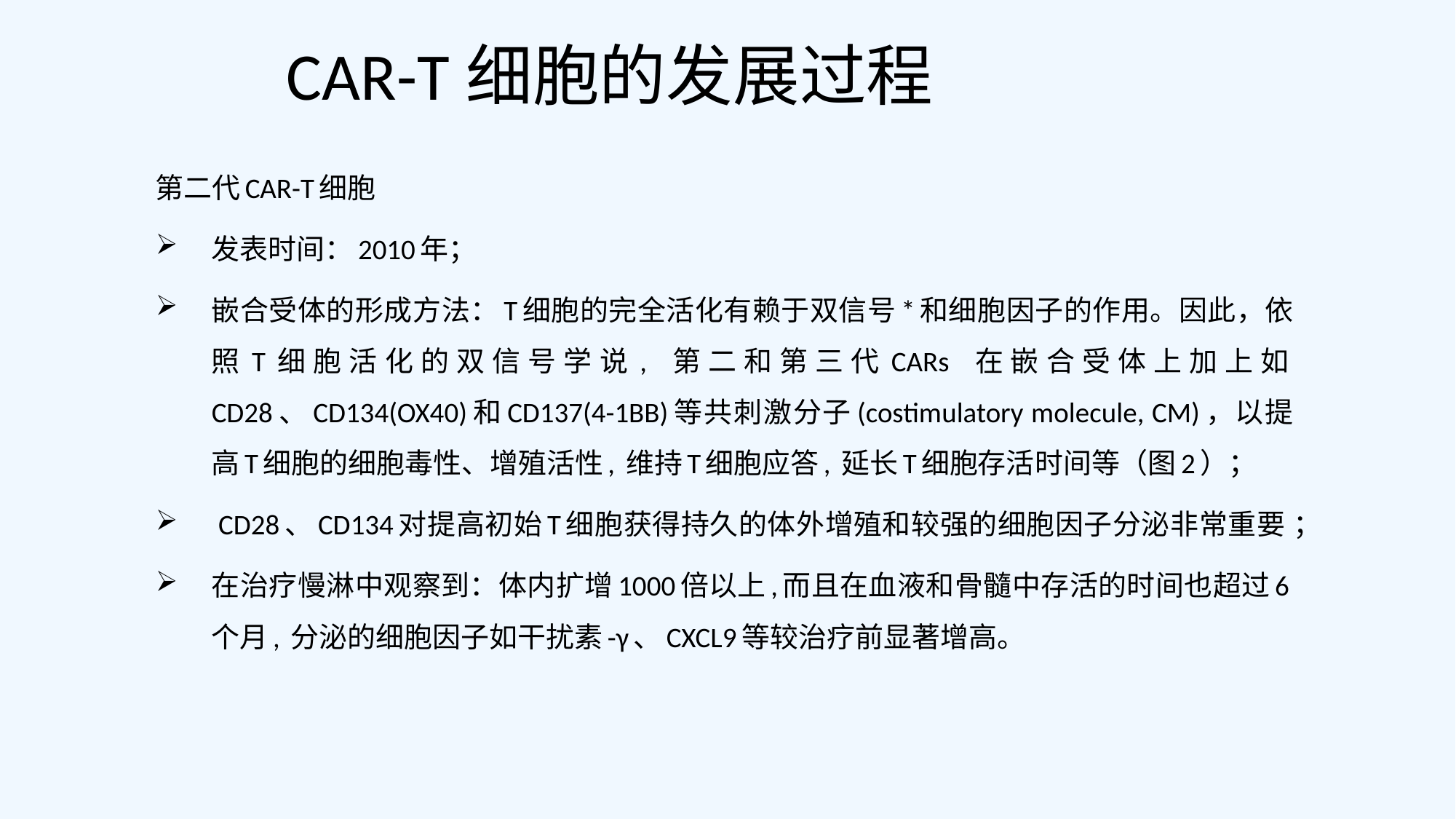

# CAR-T细胞的发展过程
第二代CAR-T细胞
发表时间：2010年；
嵌合受体的形成方法：T细胞的完全活化有赖于双信号*和细胞因子的作用。因此，依照T细胞活化的双信号学说, 第二和第三代CARs 在嵌合受体上加上如CD28、CD134(OX40)和CD137(4-1BB)等共刺激分子(costimulatory molecule, CM)，以提高T细胞的细胞毒性、增殖活性, 维持T细胞应答, 延长T细胞存活时间等（图2）；
 CD28、CD134对提高初始T细胞获得持久的体外增殖和较强的细胞因子分泌非常重要 ；
在治疗慢淋中观察到：体内扩增1000倍以上,而且在血液和骨髓中存活的时间也超过6个月, 分泌的细胞因子如干扰素-γ、CXCL9等较治疗前显著增高。